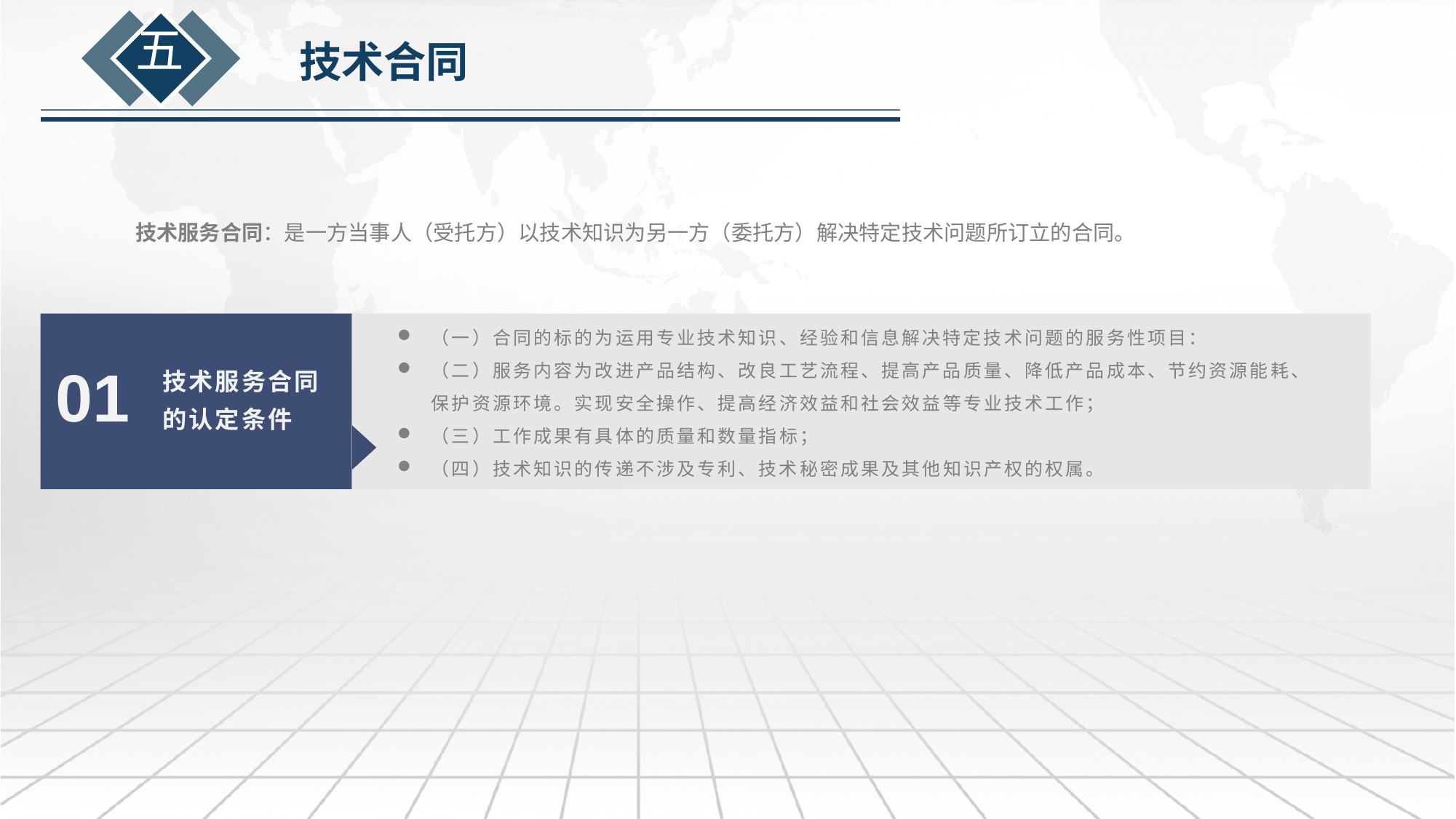

五

技术合同
技术服务合同：是一方当事人（受托方）以技术知识为另一方（委托方）解决特定技术问题所订立的合同。

（一）合同的标的为运用专业技术知识、经验和信息解决特定技术问题的服务性项目：
（二）服务内容为改进产品结构、改良工艺流程、提高产品质量、降低产品成本、节约资源能耗、保护资源环境。实现安全操作、提高经济效益和社会效益等专业技术工作；
（三）工作成果有具体的质量和数量指标；
（四）技术知识的传递不涉及专利、技术秘密成果及其他知识产权的权属。

01
技术服务合同的认定条件